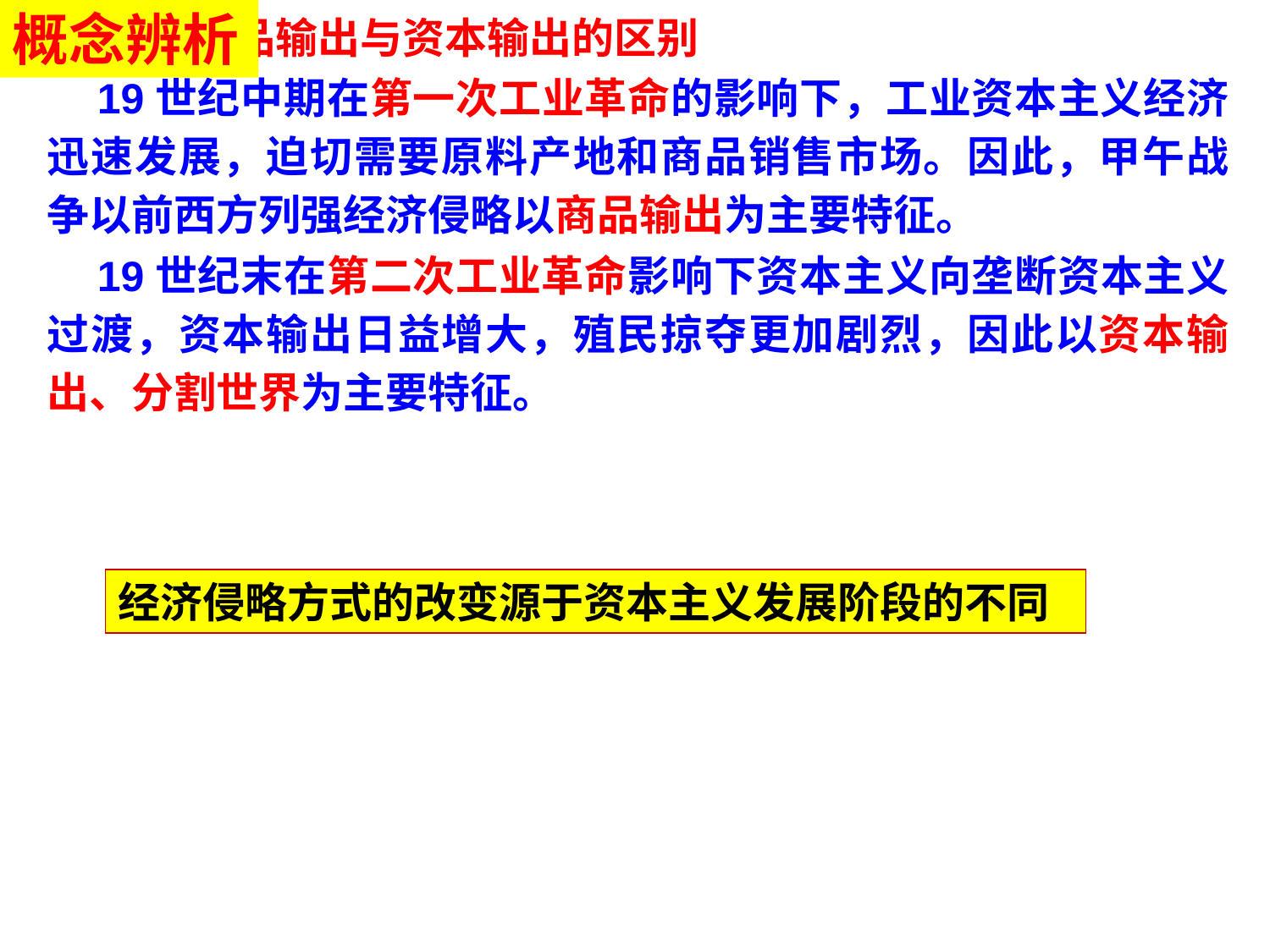

概念辨析
              商品输出与资本输出的区别
    19世纪中期在第一次工业革命的影响下，工业资本主义经济迅速发展，迫切需要原料产地和商品销售市场。因此，甲午战争以前西方列强经济侵略以商品输出为主要特征。
    19世纪末在第二次工业革命影响下资本主义向垄断资本主义过渡，资本输出日益增大，殖民掠夺更加剧烈，因此以资本输出、分割世界为主要特征。
经济侵略方式的改变源于资本主义发展阶段的不同